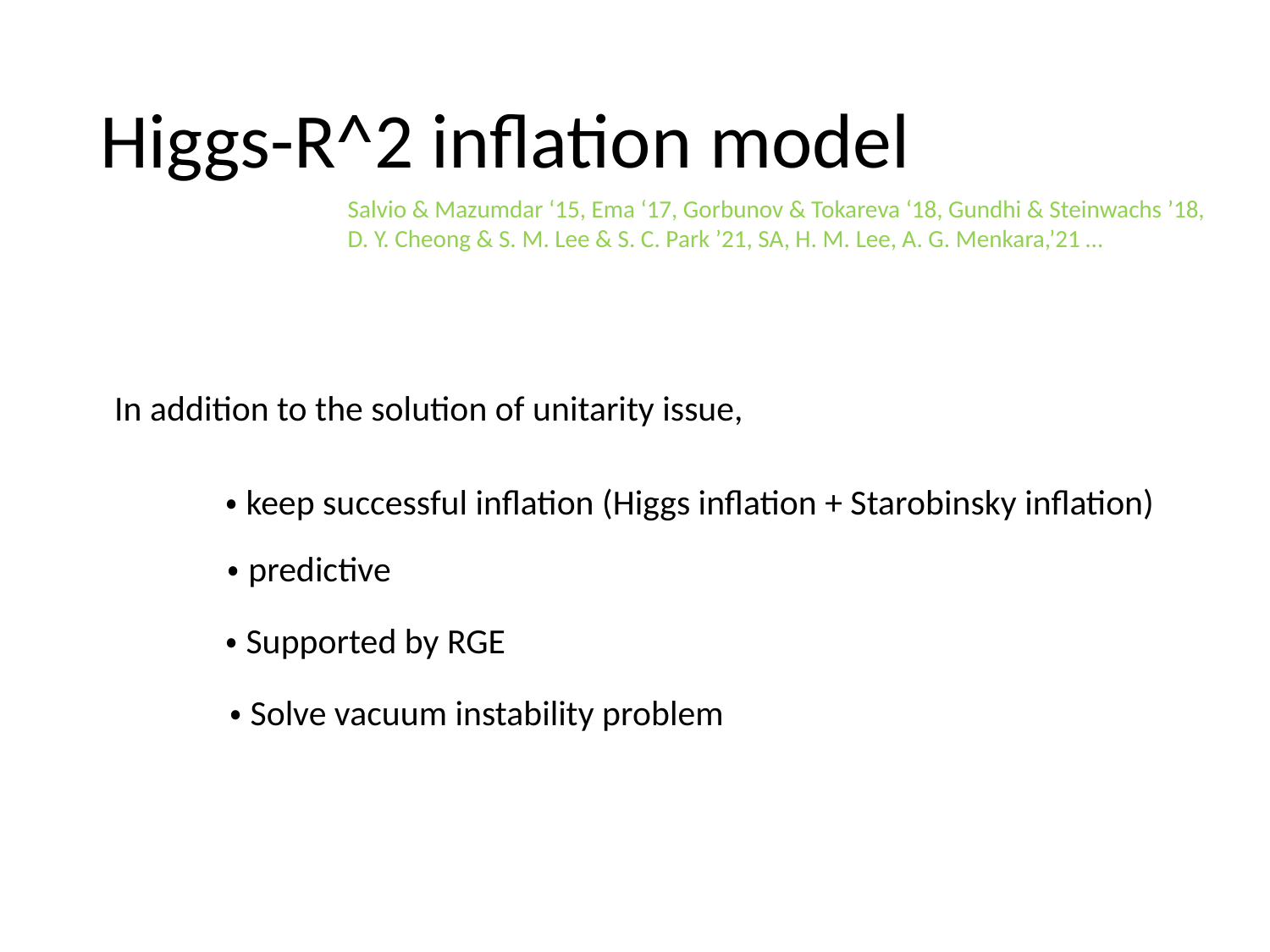

# Higgs-R^2 inflation model
Salvio & Mazumdar ‘15, Ema ‘17, Gorbunov & Tokareva ‘18, Gundhi & Steinwachs ’18,
D. Y. Cheong & S. M. Lee & S. C. Park ’21, SA, H. M. Lee, A. G. Menkara,’21 …
In addition to the solution of unitarity issue,
・keep successful inflation (Higgs inflation + Starobinsky inflation)
・predictive
・Supported by RGE
・Solve vacuum instability problem